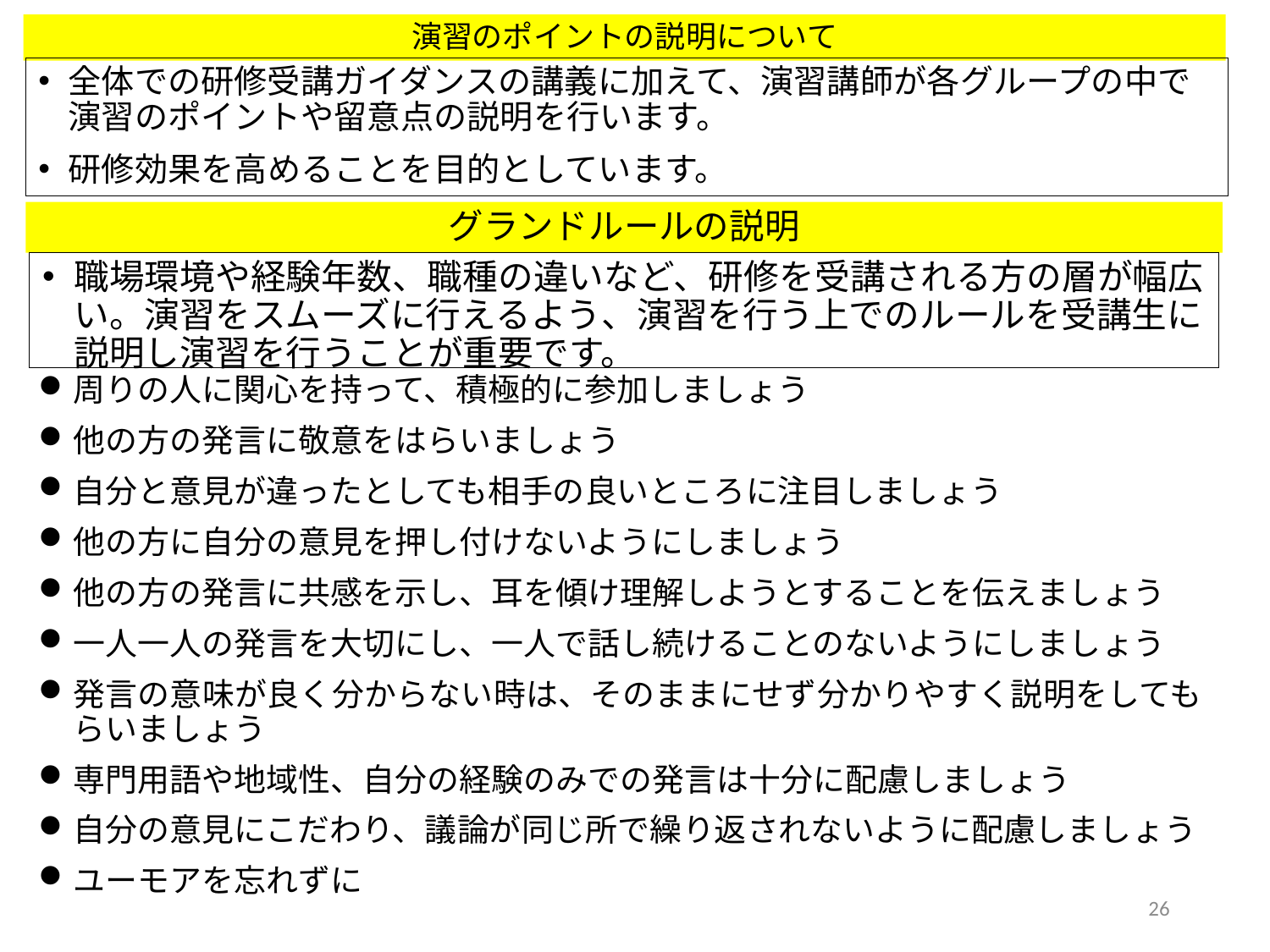

# 演習のポイントの説明について
全体での研修受講ガイダンスの講義に加えて、演習講師が各グループの中で演習のポイントや留意点の説明を行います。
研修効果を高めることを目的としています。
グランドルールの説明
職場環境や経験年数、職種の違いなど、研修を受講される方の層が幅広い。演習をスムーズに行えるよう、演習を行う上でのルールを受講生に説明し演習を行うことが重要です。
周りの人に関心を持って、積極的に参加しましょう
他の方の発言に敬意をはらいましょう
自分と意見が違ったとしても相手の良いところに注目しましょう
他の方に自分の意見を押し付けないようにしましょう
他の方の発言に共感を示し、耳を傾け理解しようとすることを伝えましょう
一人一人の発言を大切にし、一人で話し続けることのないようにしましょう
発言の意味が良く分からない時は、そのままにせず分かりやすく説明をしてもらいましょう
専門用語や地域性、自分の経験のみでの発言は十分に配慮しましょう
自分の意見にこだわり、議論が同じ所で繰り返されないように配慮しましょう
ユーモアを忘れずに
26